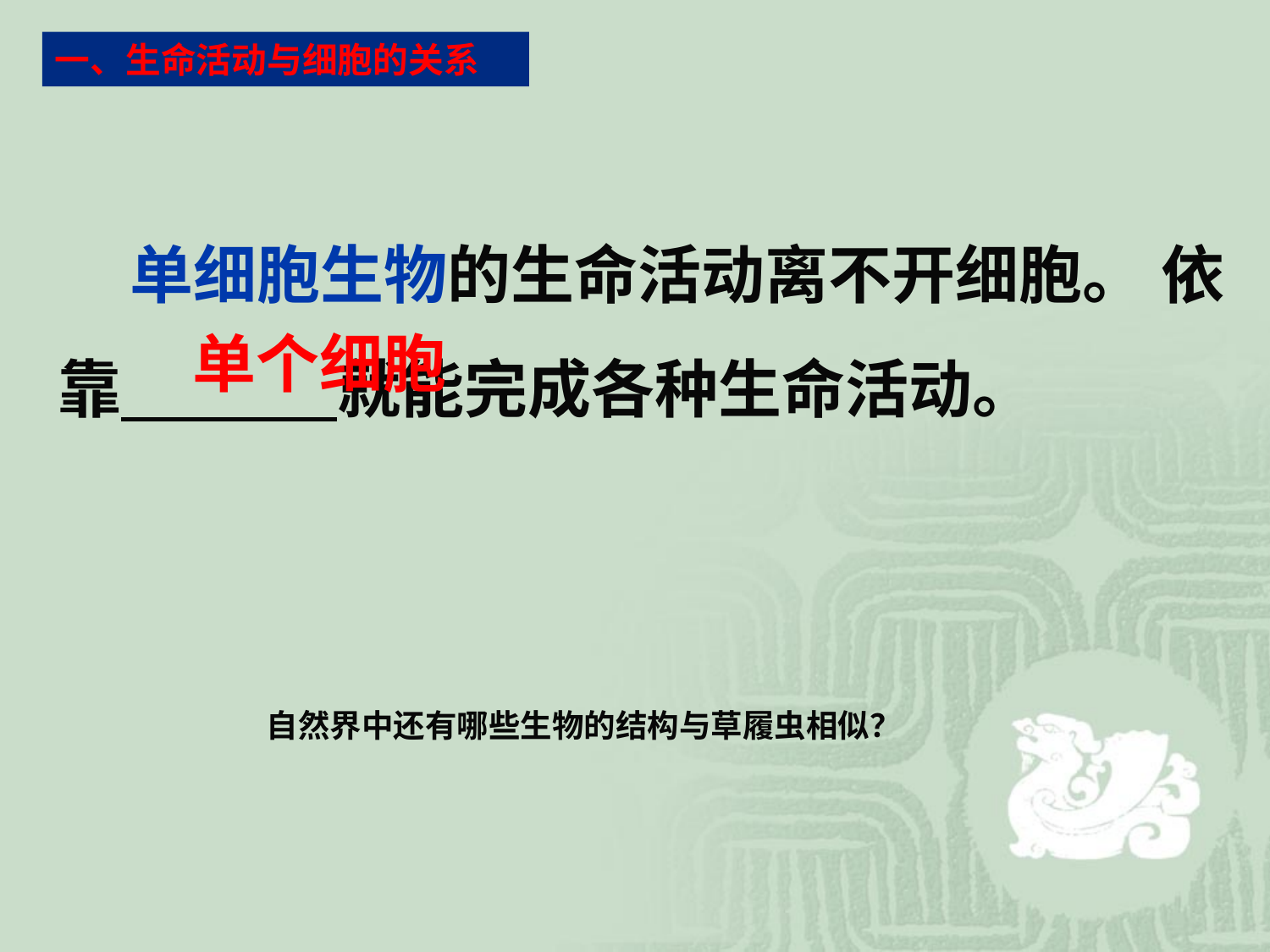

一、生命活动与细胞的关系

    单细胞生物的生命活动离不开细胞。 依靠               就能完成各种生命活动。
单个细胞
自然界中还有哪些生物的结构与草履虫相似？